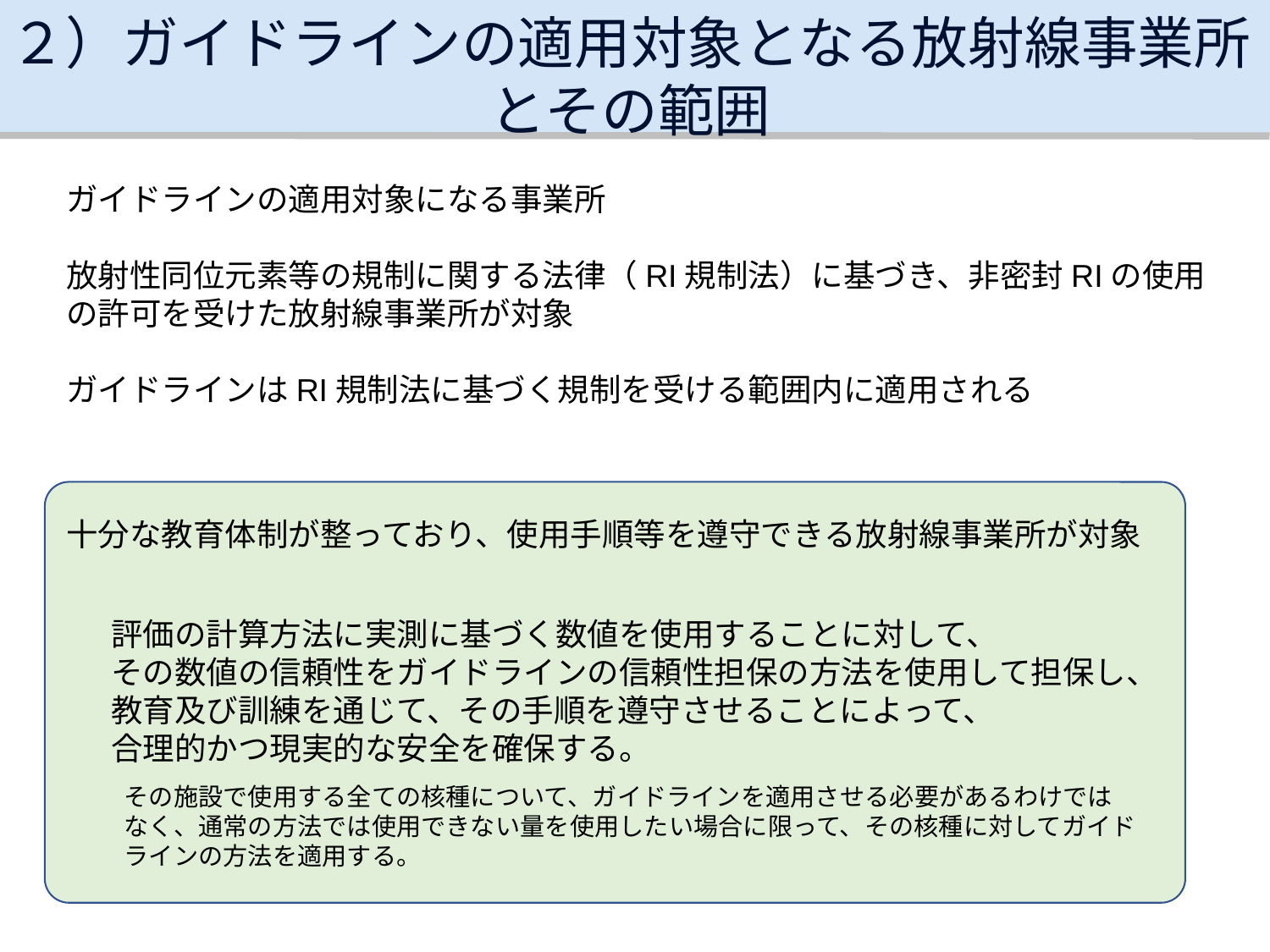

２）ガイドラインの適用対象となる放射線事業所とその範囲

ガイドラインの適用対象になる事業所

放射性同位元素等の規制に関する法律（RI規制法）に基づき、非密封RIの使用の許可を受けた放射線事業所が対象

ガイドラインはRI規制法に基づく規制を受ける範囲内に適用される

十分な教育体制が整っており、使用手順等を遵守できる放射線事業所が対象

評価の計算方法に実測に基づく数値を使用することに対して、
その数値の信頼性をガイドラインの信頼性担保の方法を使用して担保し、
教育及び訓練を通じて、その手順を遵守させることによって、
合理的かつ現実的な安全を確保する。
その施設で使用する全ての核種について、ガイドラインを適用させる必要があるわけではなく、通常の方法では使用できない量を使用したい場合に限って、その核種に対してガイドラインの方法を適用する。